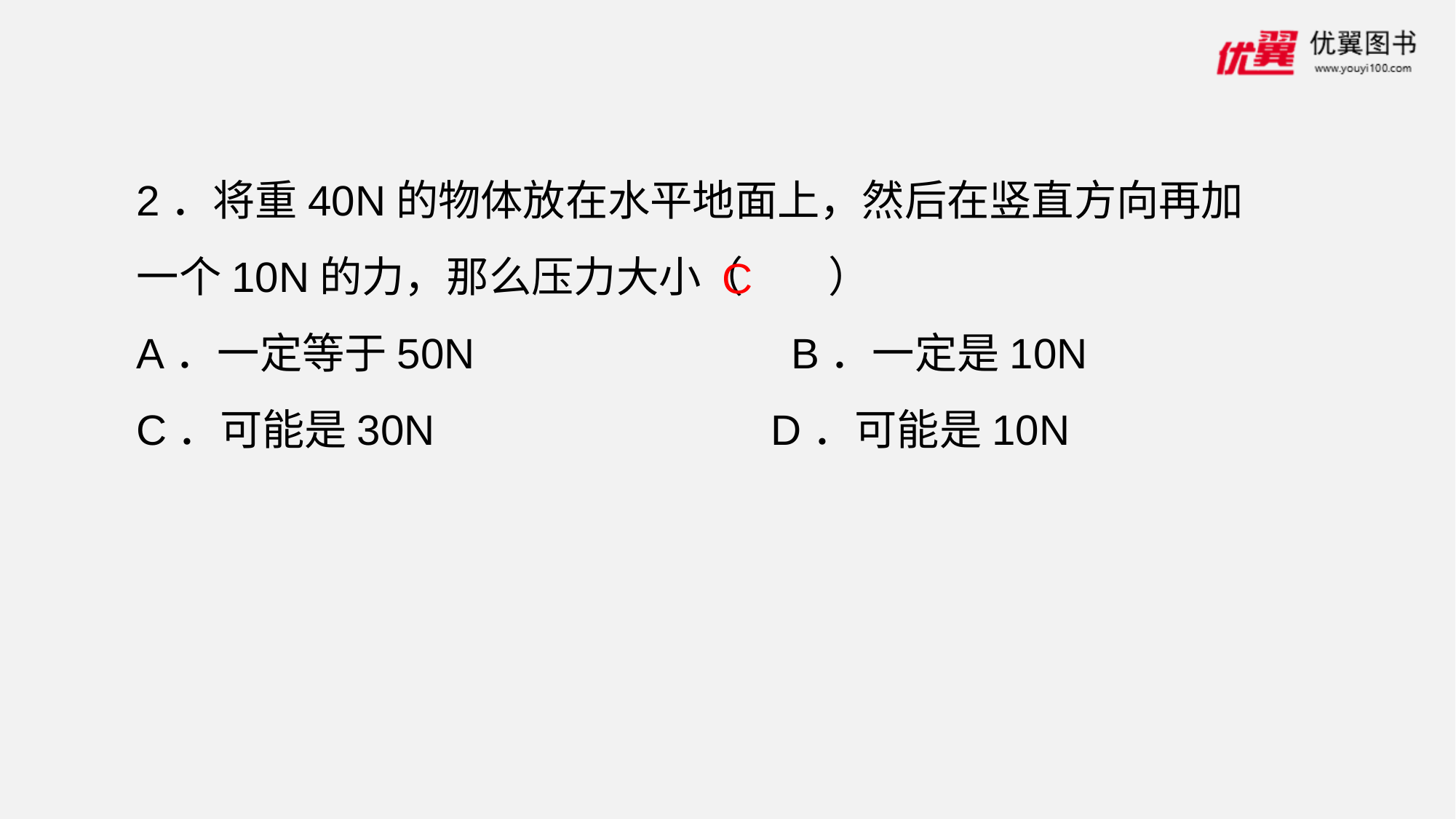

2．将重40N的物体放在水平地面上，然后在竖直方向再加一个10N的力，那么压力大小（　　）
A．一定等于50N                   	B．一定是10N
C．可能是30N	                          D．可能是10N

	C